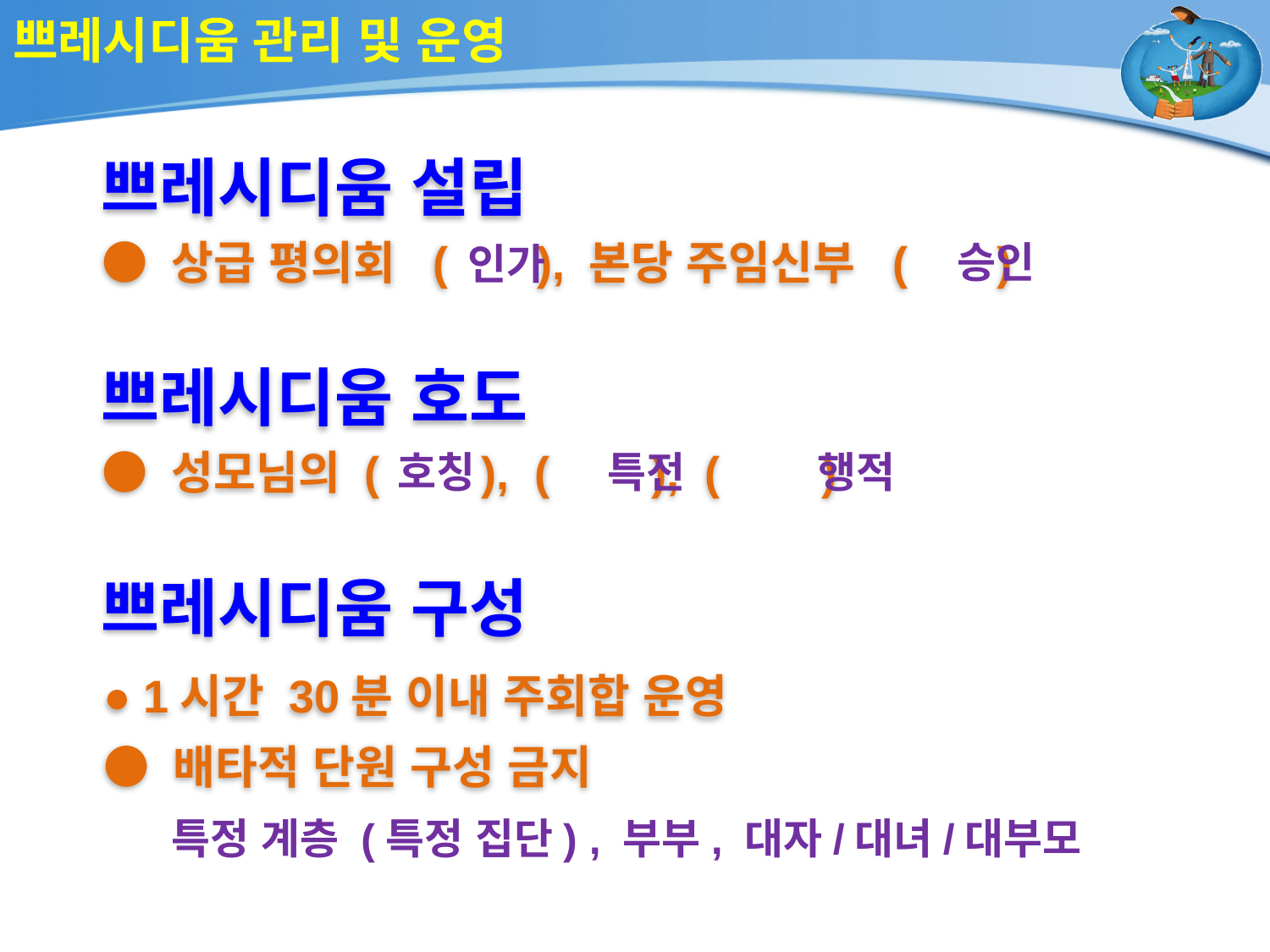

# 쁘레시디움 관리 및 운영
쁘레시디움 설립
● 상급 평의회  (       ), 본당 주임신부  (       )
승인
인가
쁘레시디움 호도
● 성모님의 (        ),  (        ),  (        )
호칭
특전
행적
쁘레시디움 구성
● 1시간 30분 이내 주회합 운영
● 배타적 단원 구성 금지

  특정 계층 (특정 집단) , 부부, 대자/대녀/대부모